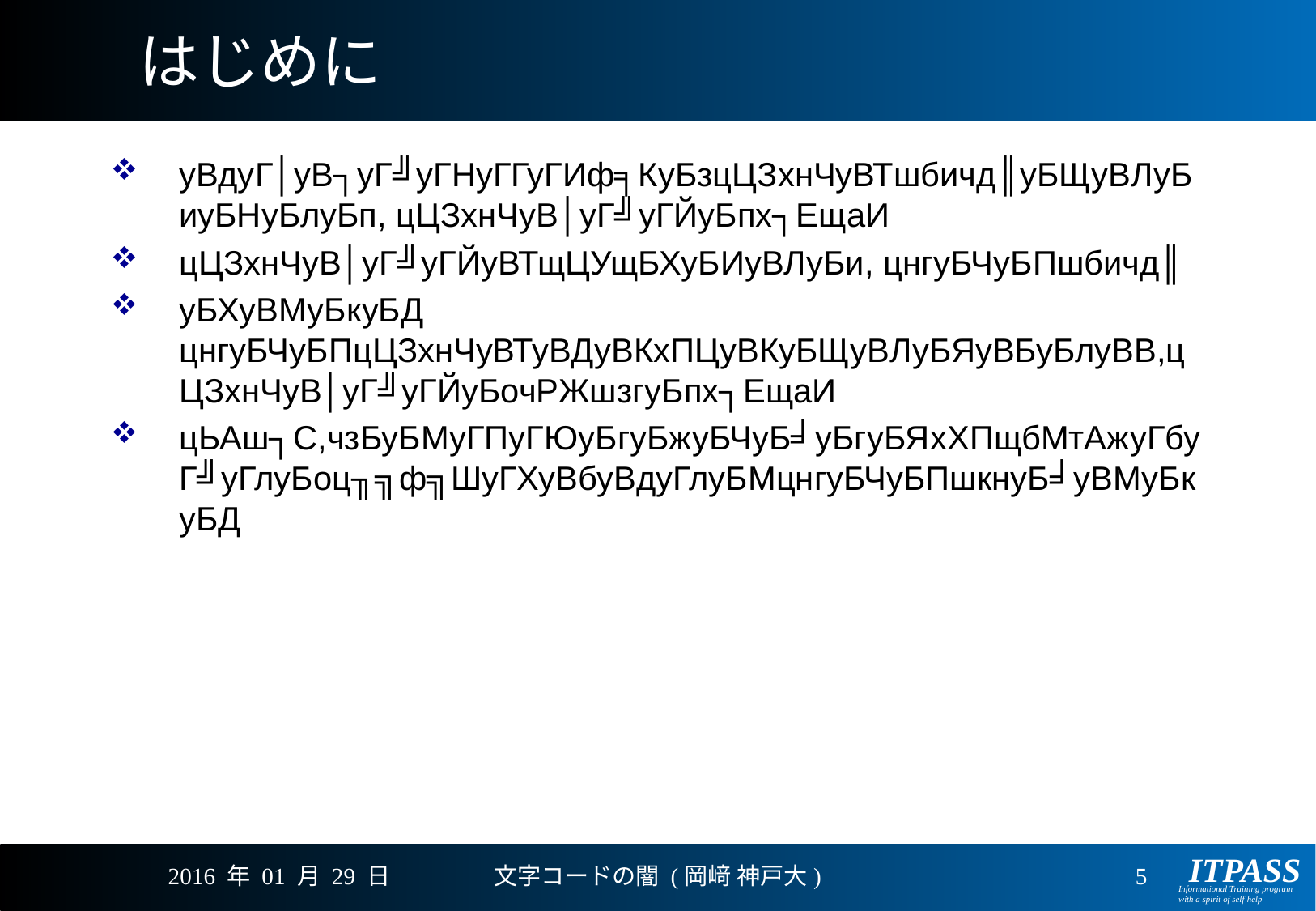

# はじめに
уВдуГ│уВ┐уГ╝уГНуГГуГИф╕КуБзцЦЗхнЧуВТшбичд║уБЩуВЛуБиуБНуБлуБп, цЦЗхнЧуВ│уГ╝уГЙуБпх┐ЕщаИ
цЦЗхнЧуВ│уГ╝уГЙуВТщЦУщБХуБИуВЛуБи, цнгуБЧуБПшбичд║
уБХуВМуБкуБД цнгуБЧуБПцЦЗхнЧуВТуВДуВКхПЦуВКуБЩуВЛуБЯуВБуБлуВВ,цЦЗхнЧуВ│уГ╝уГЙуБочРЖшзгуБпх┐ЕщаИ
цЬАш┐С,чзБуБМуГПуГЮуБгуБжуБЧуБ╛уБгуБЯхХПщбМтАжуГбуГ╝уГлуБоц╖╗ф╗ШуГХуВбуВдуГлуБМцнгуБЧуБПшкнуБ╛уВМуБкуБД
2016 年 01 月 29 日
文字コードの闇 (岡﨑 神戸大)
5